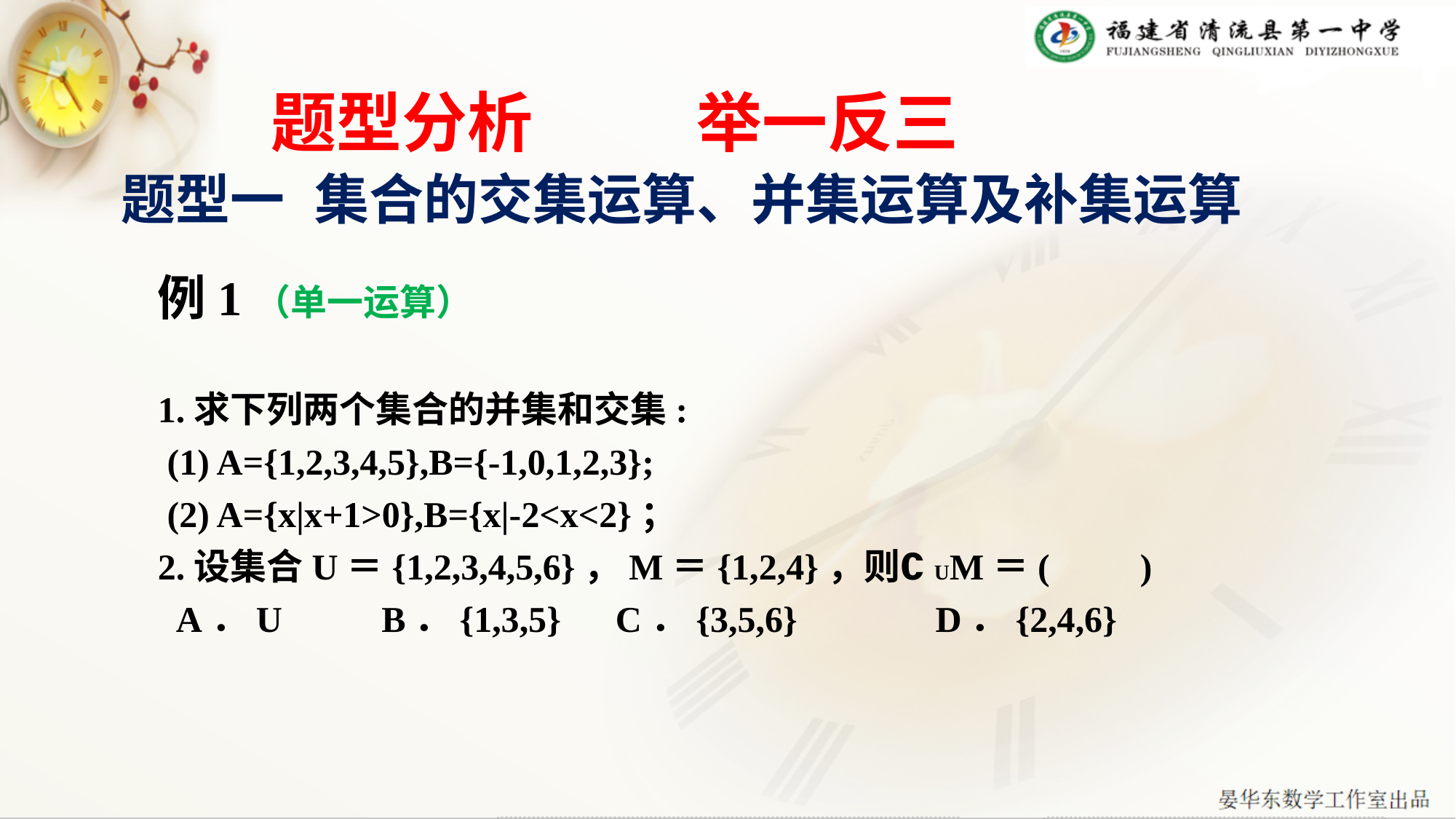

# 题型分析         举一反三
题型一  集合的交集运算、并集运算及补集运算

例1（单一运算）

1.求下列两个集合的并集和交集:
 (1) A={1,2,3,4,5},B={-1,0,1,2,3};
 (2) A={x|x+1>0},B={x|-2<x<2}；
2.设集合U＝{1,2,3,4,5,6}，M＝{1,2,4}，则∁UM＝(　　)
  A．U 　　B．{1,3,5}      C．{3,5,6}	     D．{2,4,6}